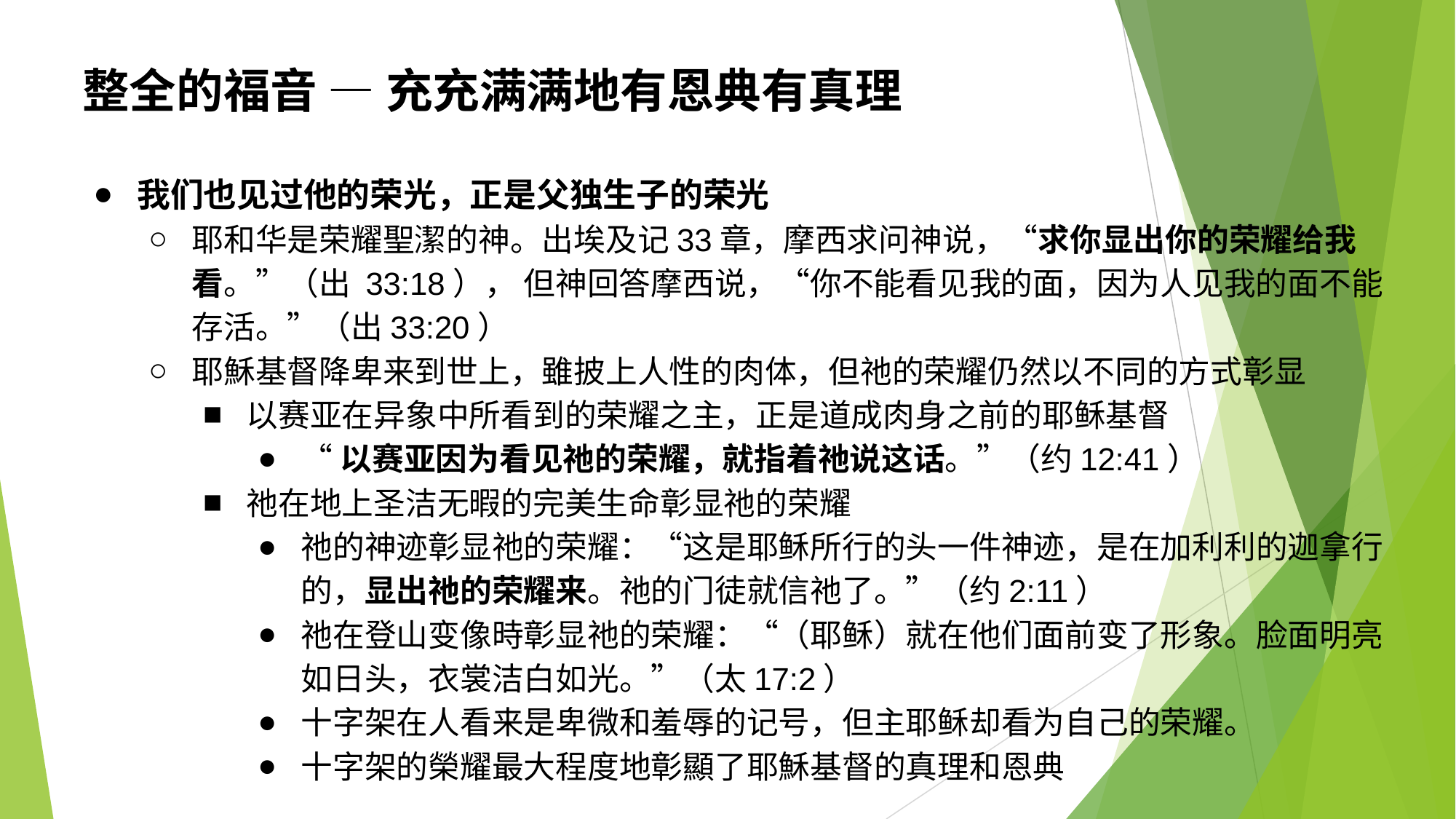

整全的福音 — 充充满满地有恩典有真理

我们也见过他的荣光，正是父独生子的荣光
耶和华是荣耀聖潔的神。出埃及记33章，摩西求问神说，“求你显出你的荣耀给我看。”（出 33:18）， 但神回答摩西说，“你不能看见我的面，因为人见我的面不能存活。”（出33:20）
耶穌基督降卑来到世上，雖披上人性的肉体，但祂的荣耀仍然以不同的方式彰显
以赛亚在异象中所看到的荣耀之主，正是道成肉身之前的耶稣基督
“以赛亚因为看见祂的荣耀，就指着祂说这话。”（约12:41）
祂在地上圣洁无暇的完美生命彰显祂的荣耀
祂的神迹彰显祂的荣耀：“这是耶稣所行的头一件神迹，是在加利利的迦拿行的，显出祂的荣耀来。祂的门徒就信祂了。”（约2:11）
祂在登山变像時彰显祂的荣耀：“（耶稣）就在他们面前变了形象。脸面明亮如日头，衣裳洁白如光。”（太17:2）
十字架在人看来是卑微和羞辱的记号，但主耶稣却看为自己的荣耀。
十字架的榮耀最大程度地彰顯了耶穌基督的真理和恩典